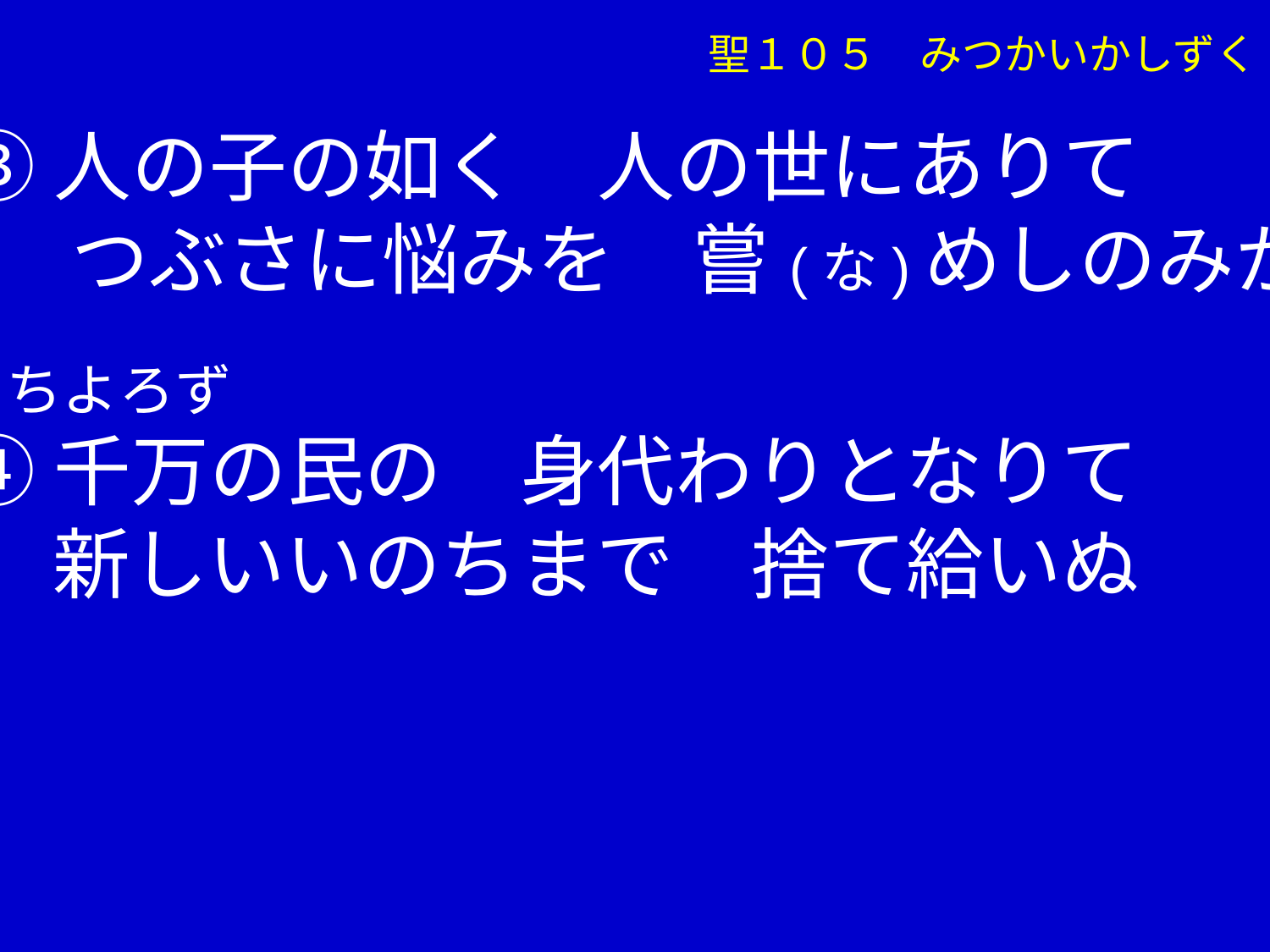

聖１０５　みつかいかしずく
➂人の子の如く　人の世にありて
 　つぶさに悩みを　嘗(な)めしのみか

    ちよろず
④千万の民の　身代わりとなりて
　 新しいいのちまで　捨て給いぬ